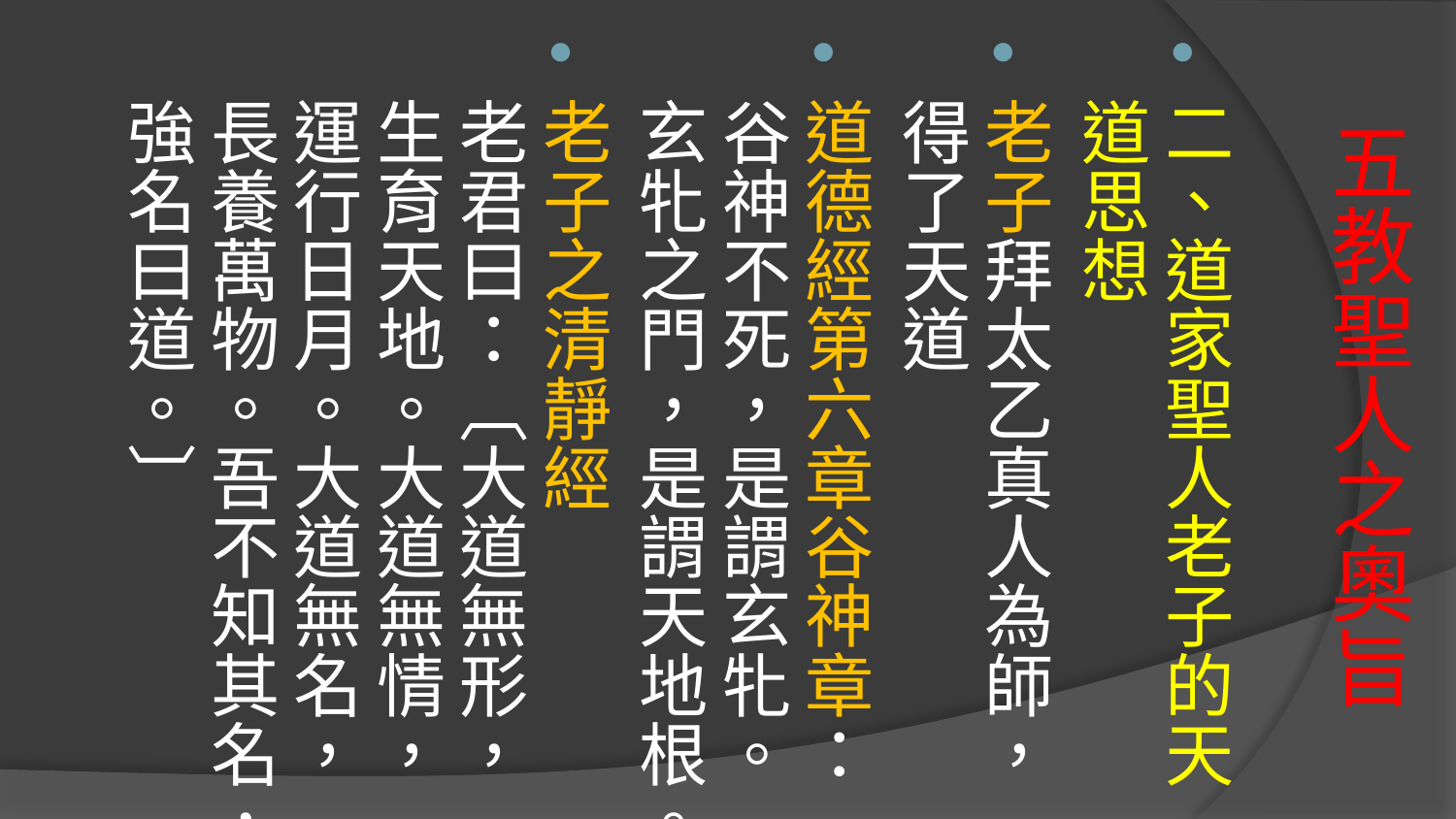

二、道家聖人老子的天道思想
老子拜太乙真人為師，得了天道
道德經第六章谷神章：
谷神不死，是謂玄牝。玄牝之門，是謂天地根。
老子之清靜經
老君曰：〔大道無形，生育天地。大道無情，運行日月。大道無名，長養萬物。吾不知其名，強名曰道。〕
# 五教聖人之奧旨